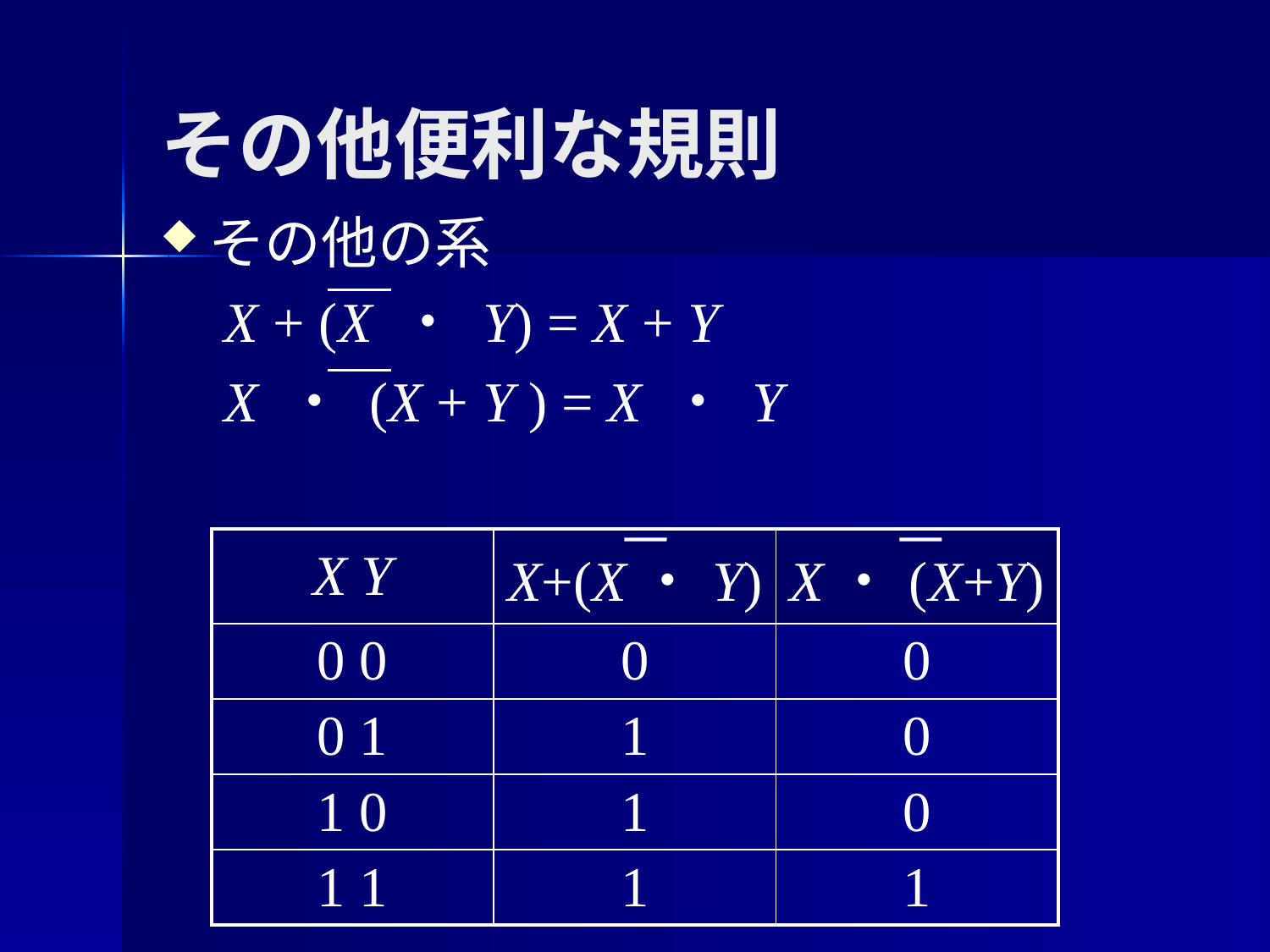

# その他便利な規則
その他の系
X + (X ・ Y) = X + Y
X ・ (X + Y ) = X ・ Y

| X Y | X+(X・Y) | X・(X+Y) |
| --- | --- | --- |
| 0 0 | 0 | 0 |
| 0 1 | 1 | 0 |
| 1 0 | 1 | 0 |
| 1 1 | 1 | 1 |